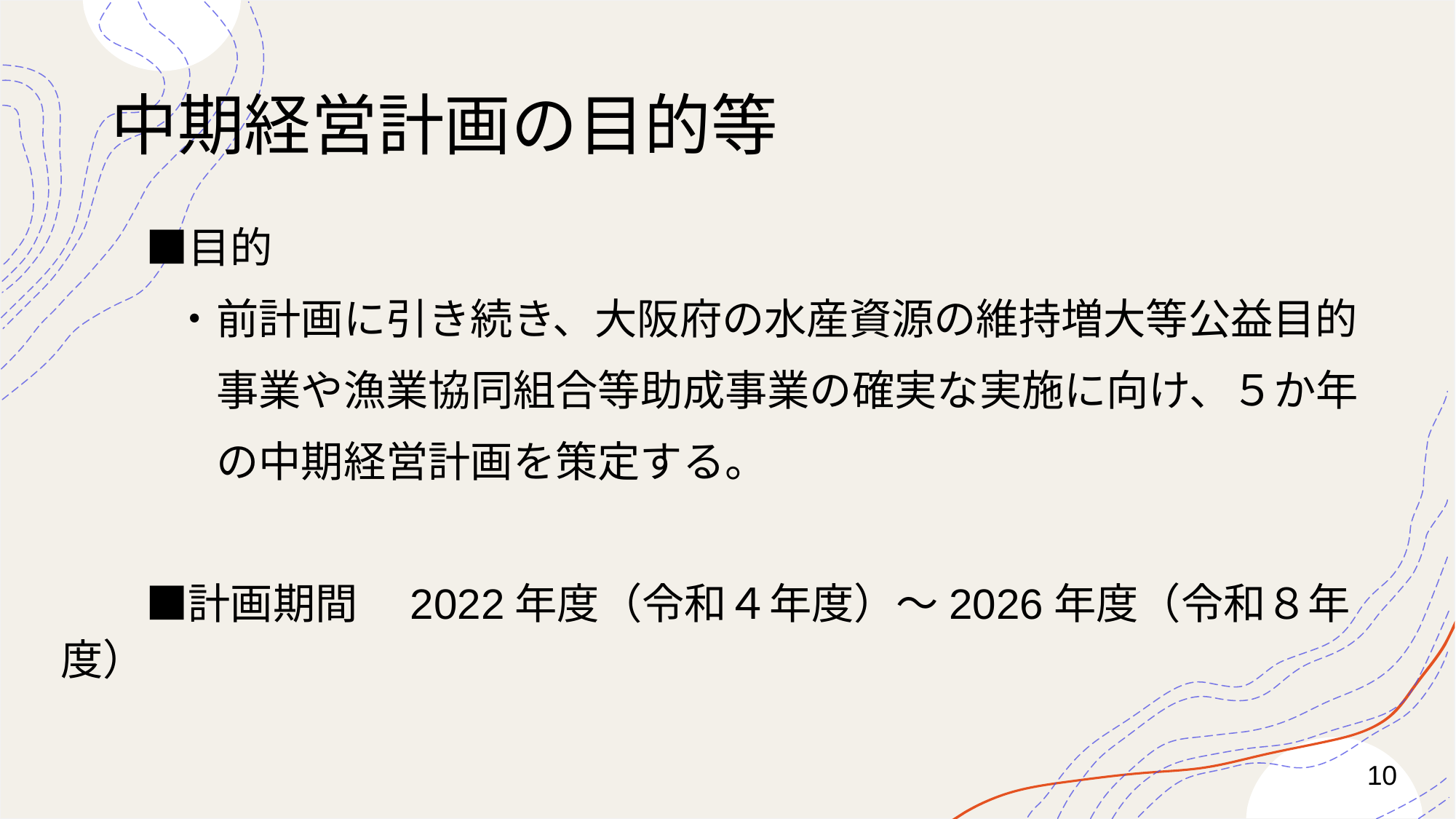

# 中期経営計画の目的等
　　■目的
　   　・前計画に引き続き、大阪府の水産資源の維持増大等公益目的
　　   　事業や漁業協同組合等助成事業の確実な実施に向け、５か年
　   　　の中期経営計画を策定する。

　　■計画期間　2022年度（令和４年度）～2026年度（令和８年度）
10